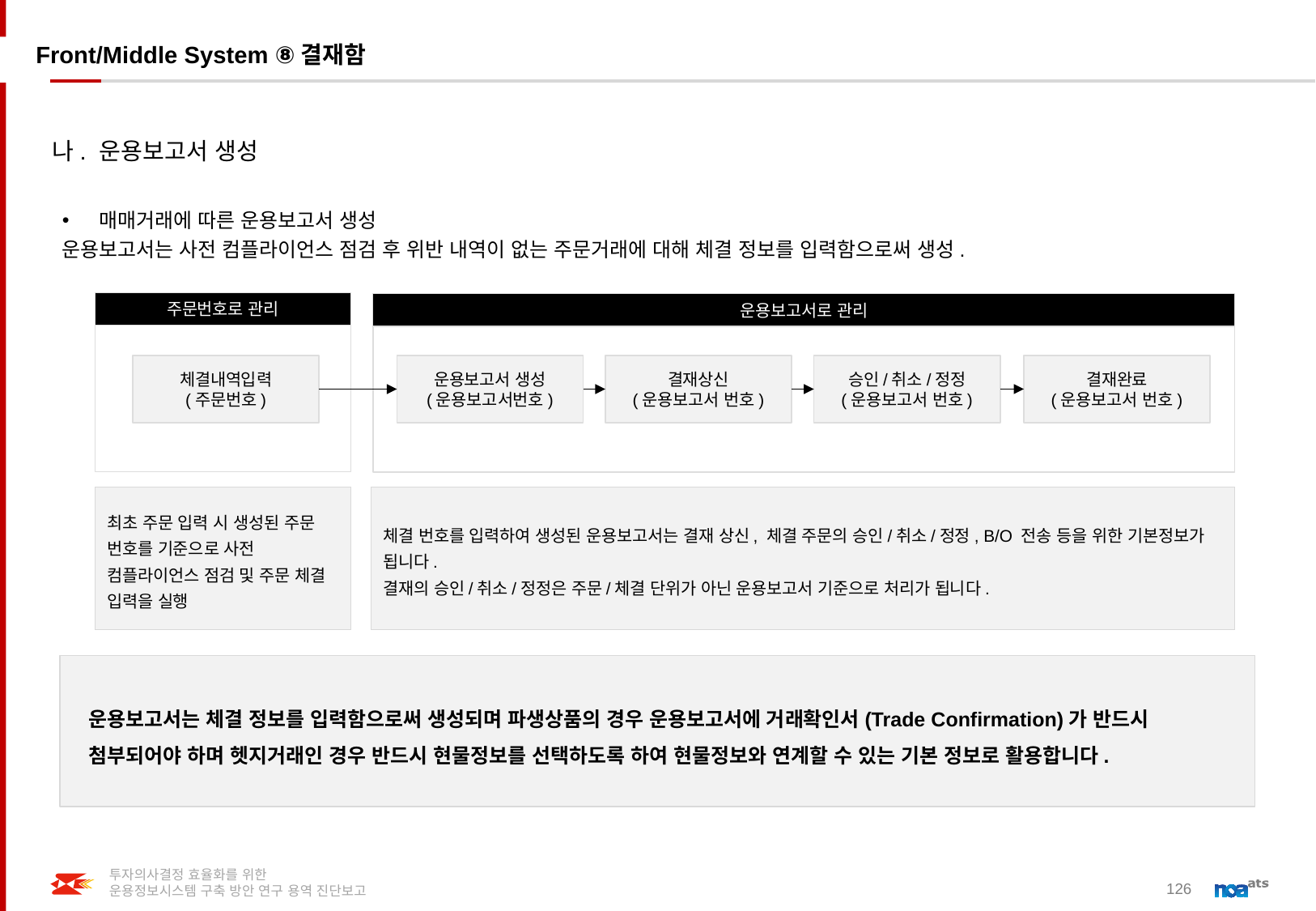

# Front/Middle System ⑧결재함
나. 운용보고서 생성
매매거래에 따른 운용보고서 생성
운용보고서는 사전 컴플라이언스 점검 후 위반 내역이 없는 주문거래에 대해 체결 정보를 입력함으로써 생성.
주문번호로 관리
운용보고서로 관리

체결내역입력
(주문번호)
운용보고서 생성
(운용보고서번호)
결재상신
(운용보고서 번호)
승인/취소/정정
(운용보고서 번호)
결재완료
(운용보고서 번호)
최초 주문 입력 시 생성된 주문 번호를 기준으로 사전 컴플라이언스 점검 및 주문 체결 입력을 실행
체결 번호를 입력하여 생성된 운용보고서는 결재 상신, 체결 주문의 승인/취소/정정, B/O 전송 등을 위한 기본정보가 됩니다.
결재의 승인/취소/정정은 주문/체결 단위가 아닌 운용보고서 기준으로 처리가 됩니다.
운용보고서는 체결 정보를 입력함으로써 생성되며 파생상품의 경우 운용보고서에 거래확인서(Trade Confirmation)가 반드시 첨부되어야 하며 헷지거래인 경우 반드시 현물정보를 선택하도록 하여 현물정보와 연계할 수 있는 기본 정보로 활용합니다.